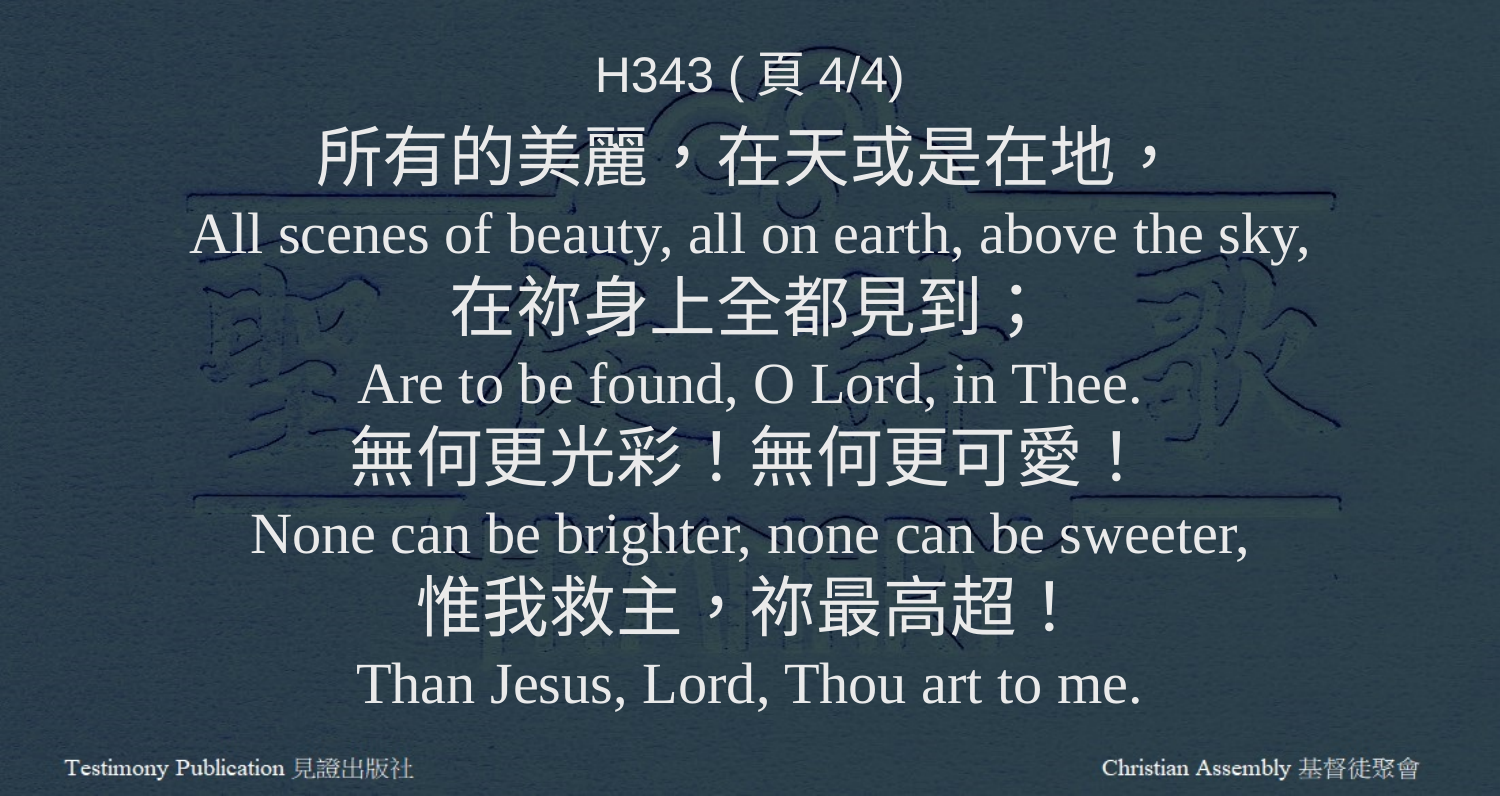

H343 (頁4/4)
所有的美麗，在天或是在地，
All scenes of beauty, all on earth, above the sky,
在祢身上全都見到；
Are to be found, O Lord, in Thee.
無何更光彩！無何更可愛！
None can be brighter, none can be sweeter,
惟我救主，祢最高超！
Than Jesus, Lord, Thou art to me.